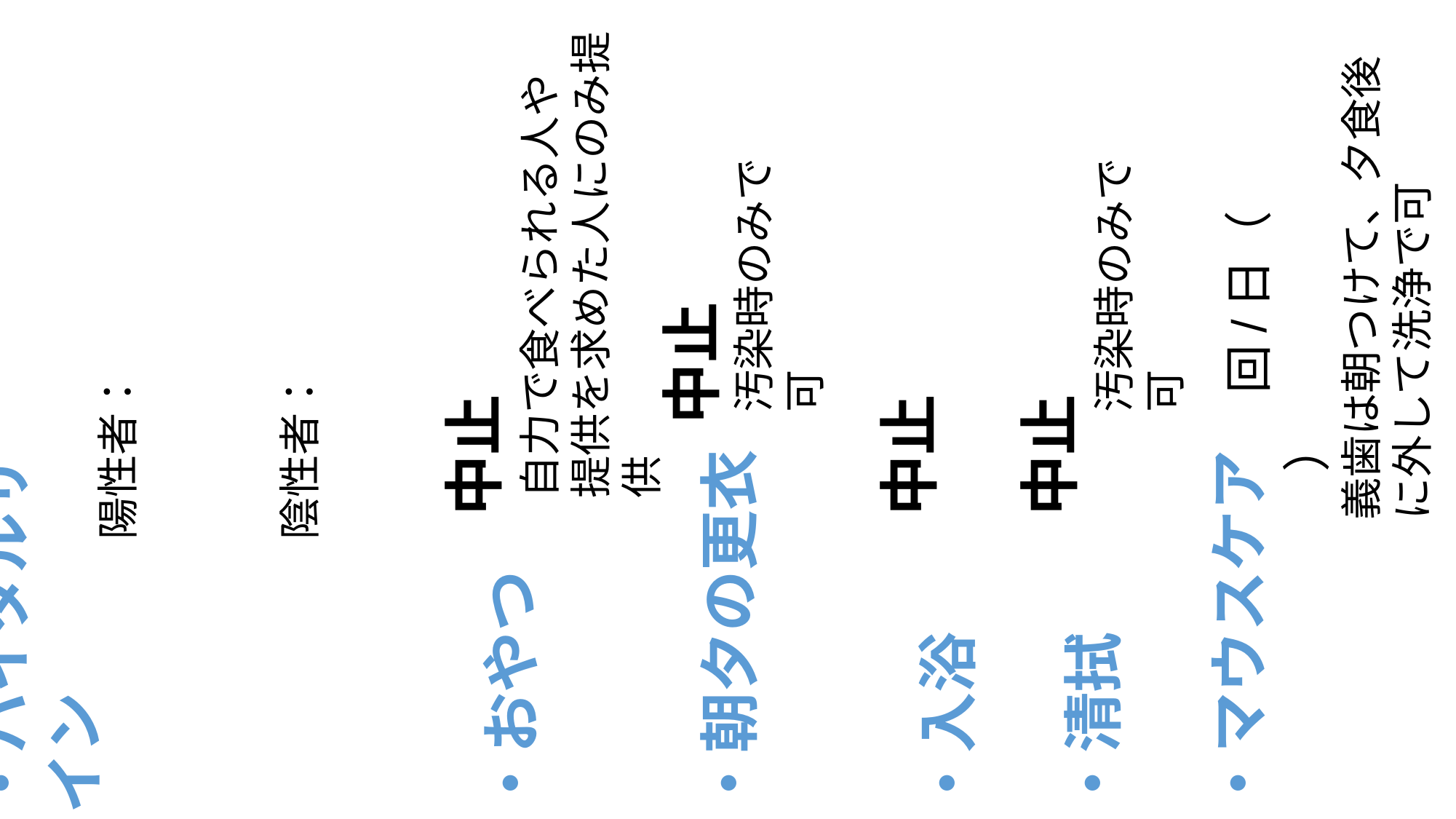

自力で食べられる人や
提供を求めた人にのみ提供
　　　回/日（　　　　）
義歯は朝つけて、夕食後に外して洗浄で可
　　陽性者：

　　陰性者：
汚染時のみで可
汚染時のみで可
中止
中止
中止
中止
・バイタルサイン

・おやつ

・朝夕の更衣

・入浴

・清拭

・マウスケア